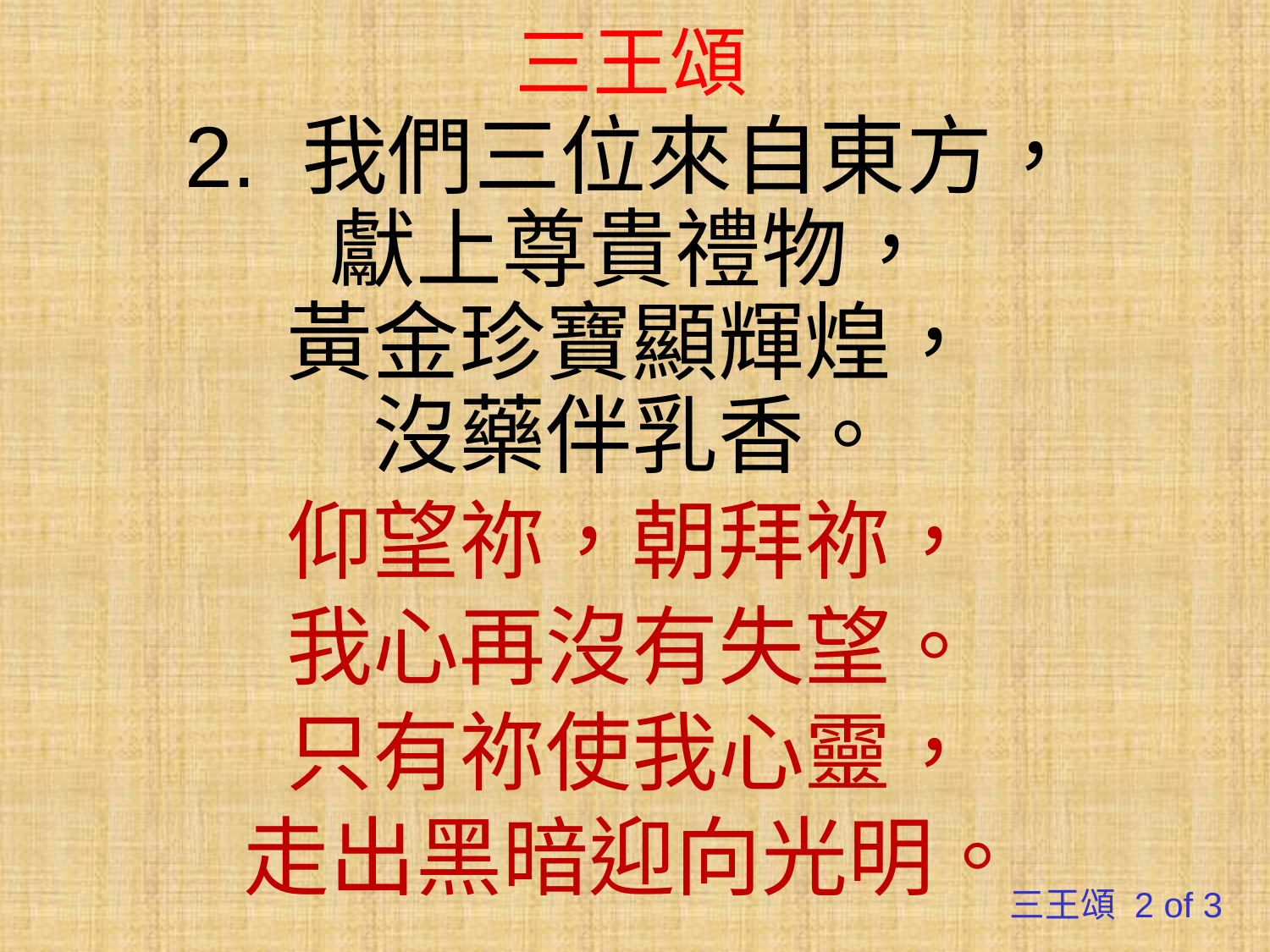

# 三王頌
2. 我們三位來自東方，
獻上尊貴禮物，
黃金珍寶顯輝煌，
沒藥伴乳香。
仰望祢，朝拜祢，
我心再沒有失望。
只有祢使我心靈，
走出黑暗迎向光明。
三王頌 2 of 3